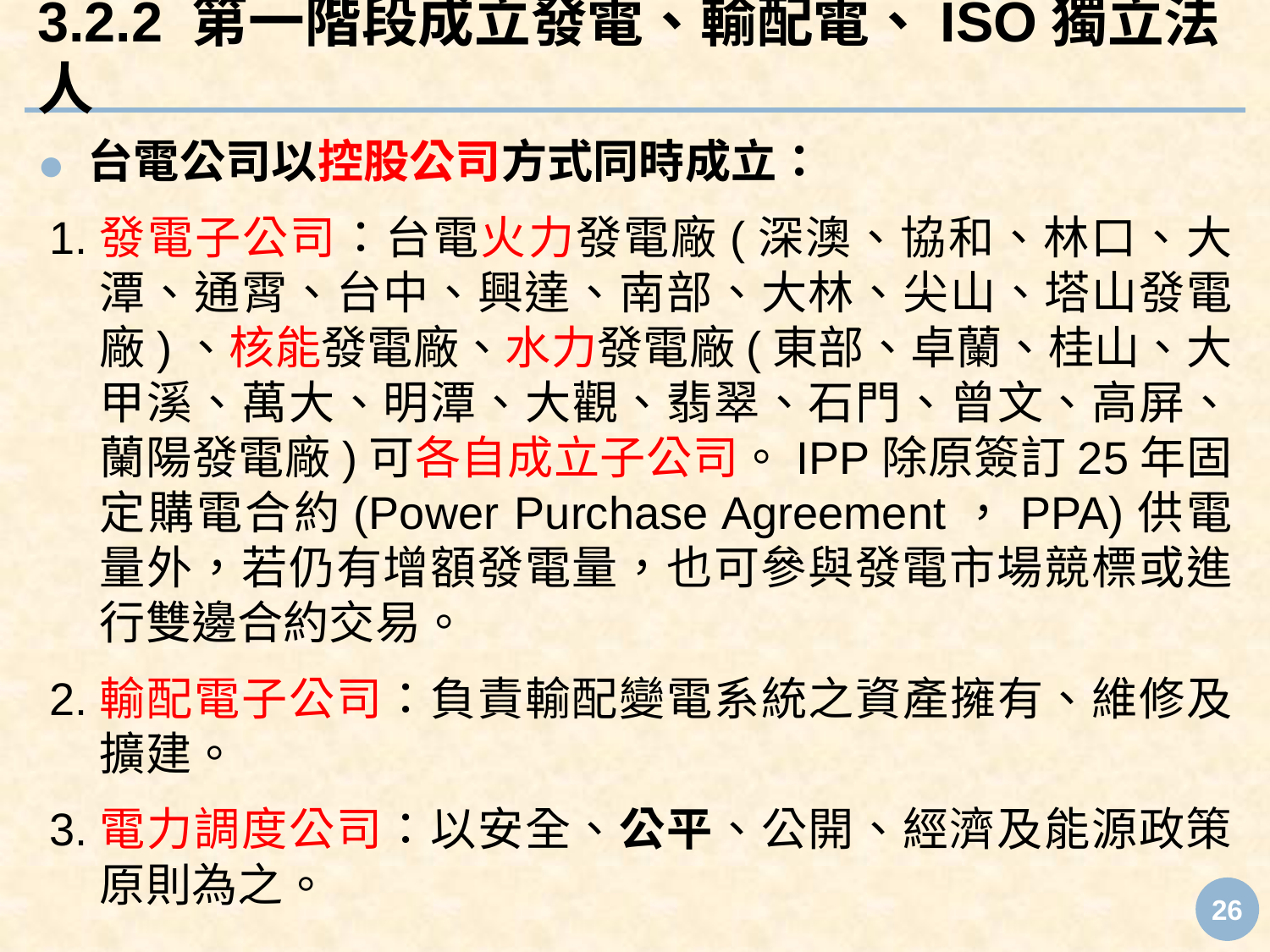

3.2.2 第一階段成立發電、輸配電、ISO獨立法人
台電公司以控股公司方式同時成立：
發電子公司：台電火力發電廠(深澳、協和、林口、大潭、通霄、台中、興達、南部、大林、尖山、塔山發電廠)、核能發電廠、水力發電廠(東部、卓蘭、桂山、大甲溪、萬大、明潭、大觀、翡翠、石門、曾文、高屏、蘭陽發電廠)可各自成立子公司。IPP除原簽訂25年固定購電合約(Power Purchase Agreement，PPA)供電量外，若仍有增額發電量，也可參與發電市場競標或進行雙邊合約交易。
輸配電子公司：負責輸配變電系統之資產擁有、維修及擴建。
電力調度公司：以安全、公平、公開、經濟及能源政策原則為之。
26